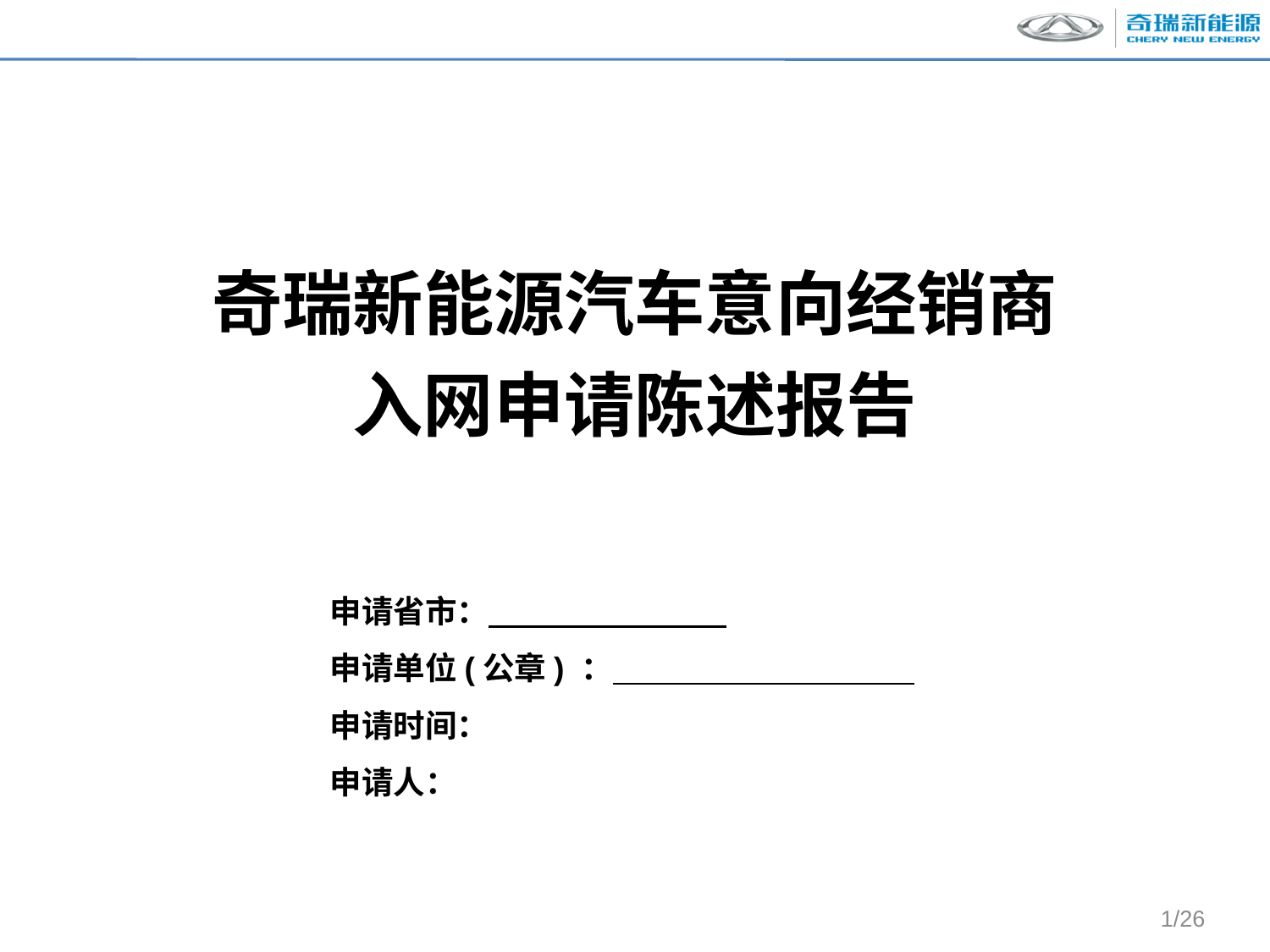

奇瑞新能源汽车意向经销商
入网申请陈述报告
申请省市：
申请单位(公章) ：
申请时间：
申请人：
1/26